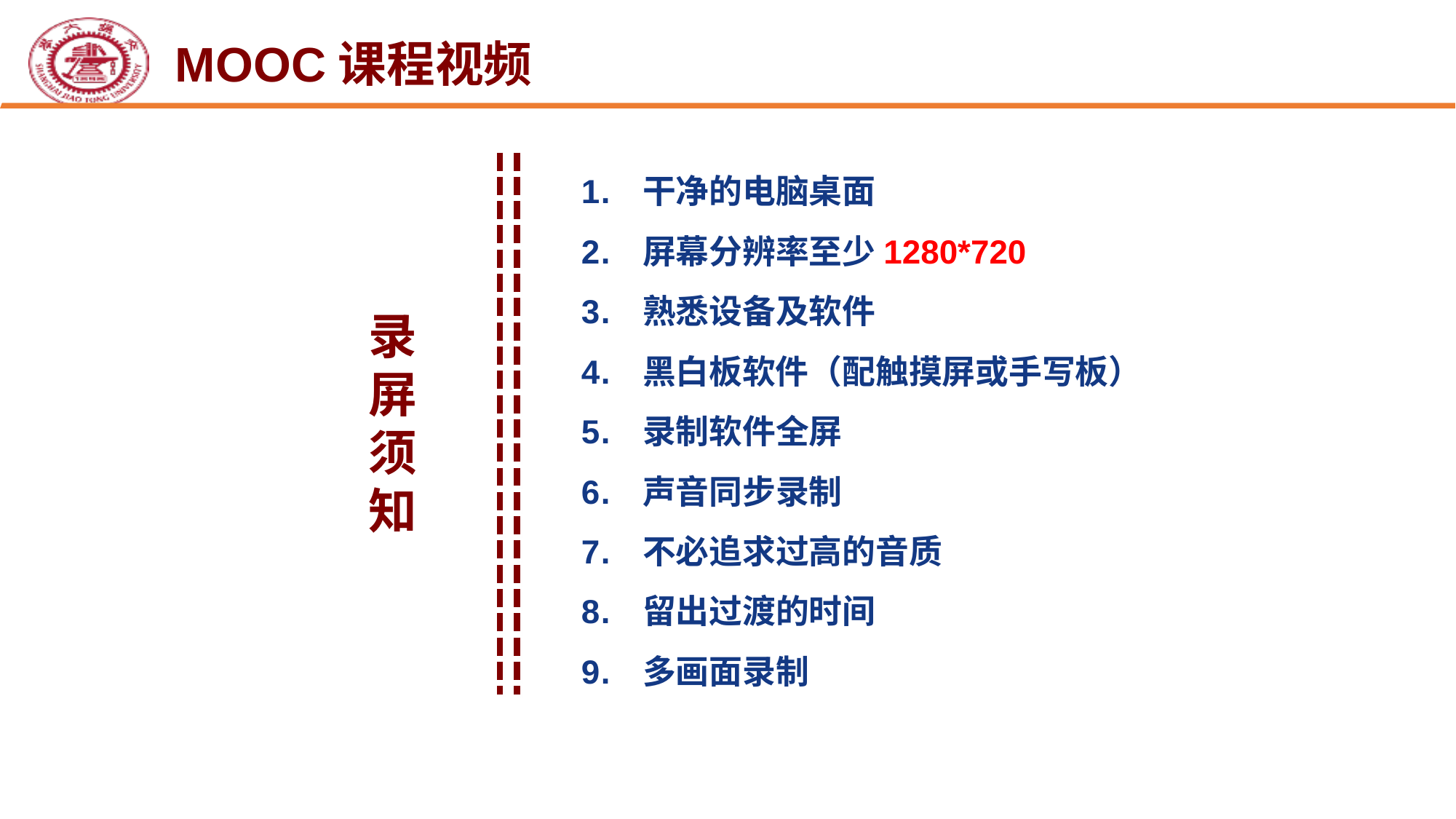

MOOC课程视频

干净的电脑桌面
屏幕分辨率至少1280*720
熟悉设备及软件
黑白板软件（配触摸屏或手写板）
录制软件全屏
声音同步录制
不必追求过高的音质
留出过渡的时间
多画面录制
录
屏
须
知